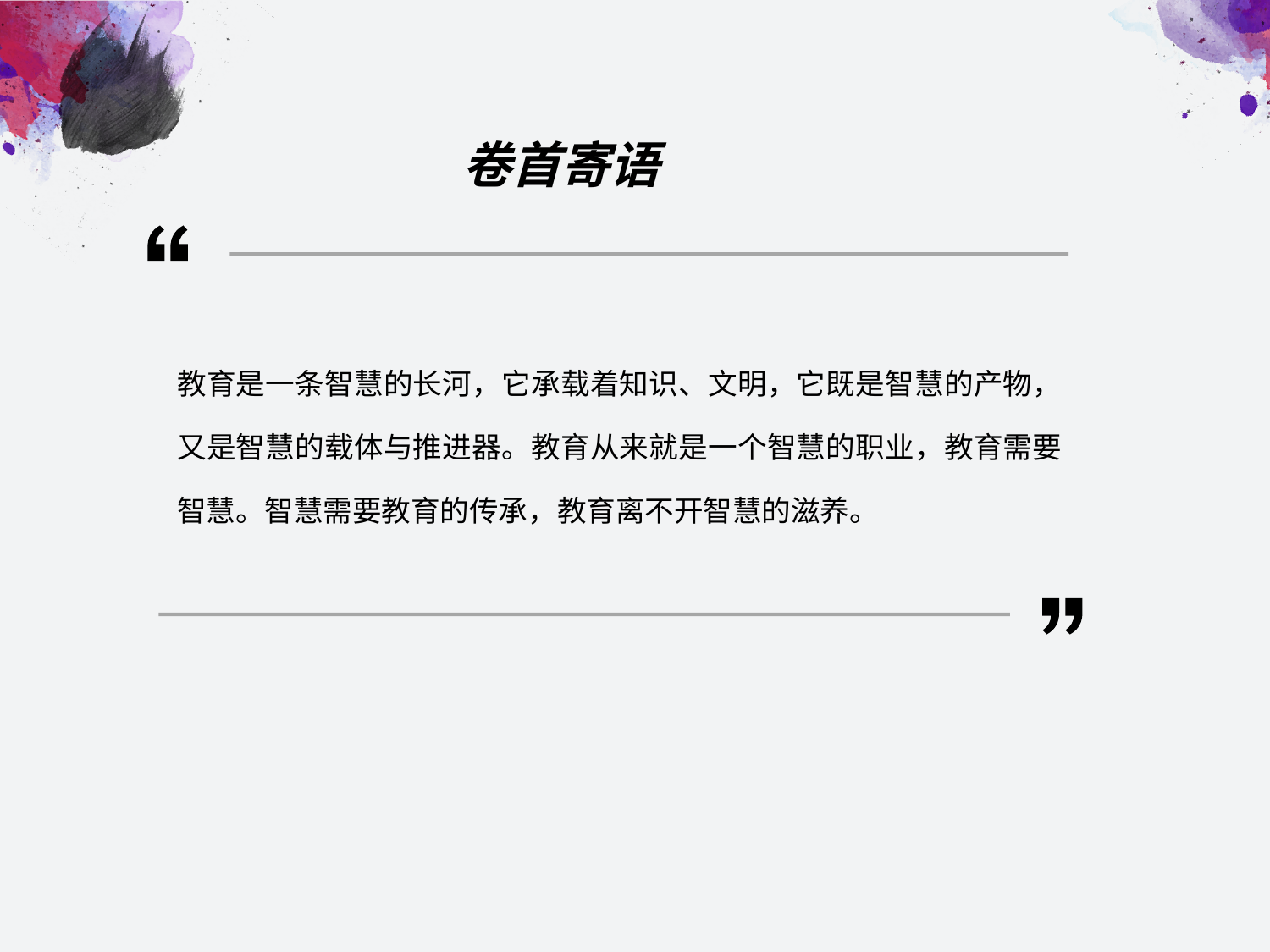

卷首寄语

教育是一条智慧的长河，它承载着知识、文明，它既是智慧的产物，又是智慧的载体与推进器。教育从来就是一个智慧的职业，教育需要智慧。智慧需要教育的传承，教育离不开智慧的滋养。